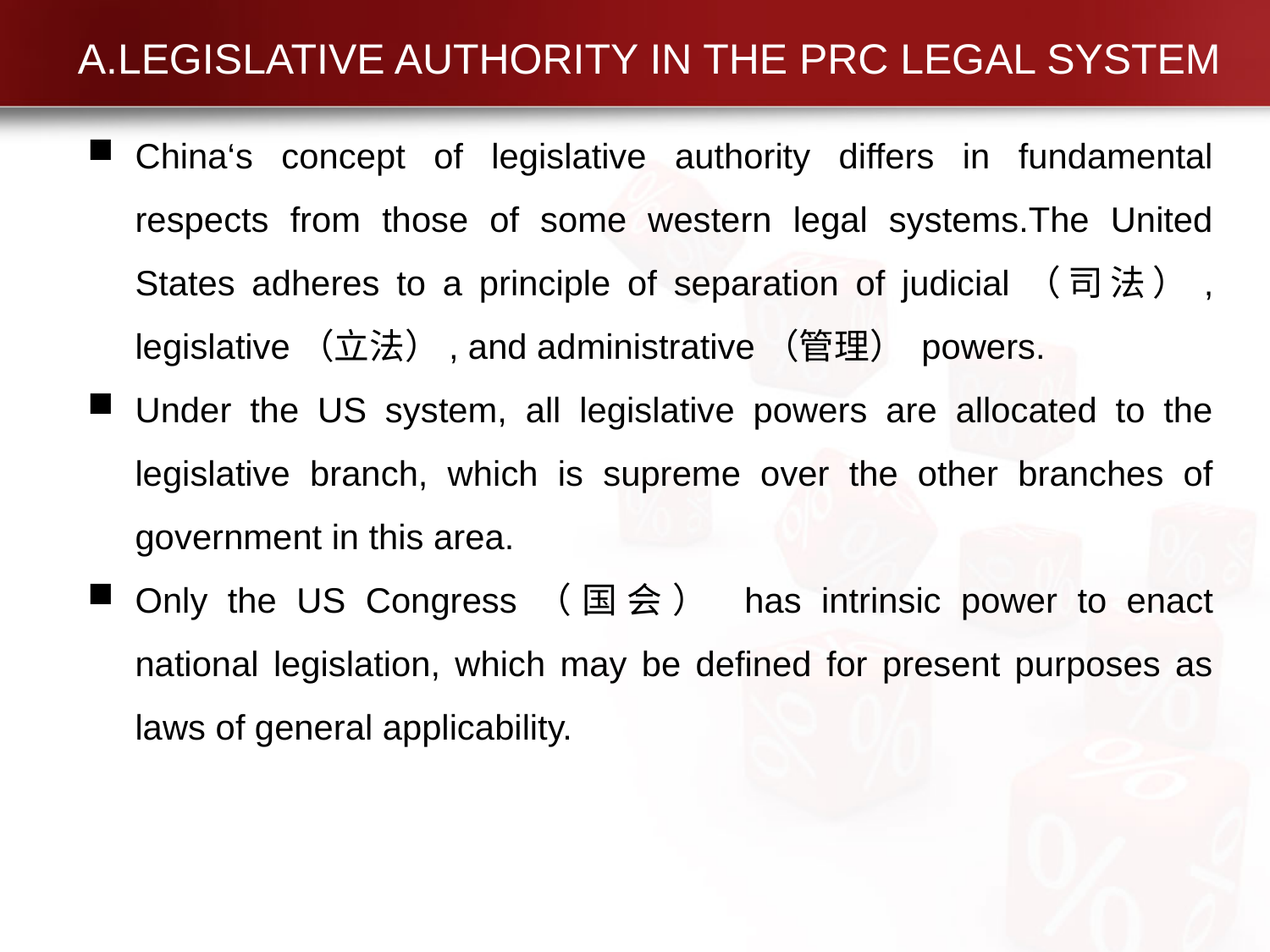

# A.LEGISLATIVE AUTHORITY IN THE PRC LEGAL SYSTEM
China‘s concept of legislative authority differs in fundamental respects from those of some western legal systems.The United States adheres to a principle of separation of judicial（司法）, legislative（立法）, and administrative（管理） powers.
Under the US system, all legislative powers are allocated to the legislative branch, which is supreme over the other branches of government in this area.
Only the US Congress（国会） has intrinsic power to enact national legislation, which may be defined for present purposes as laws of general applicability.